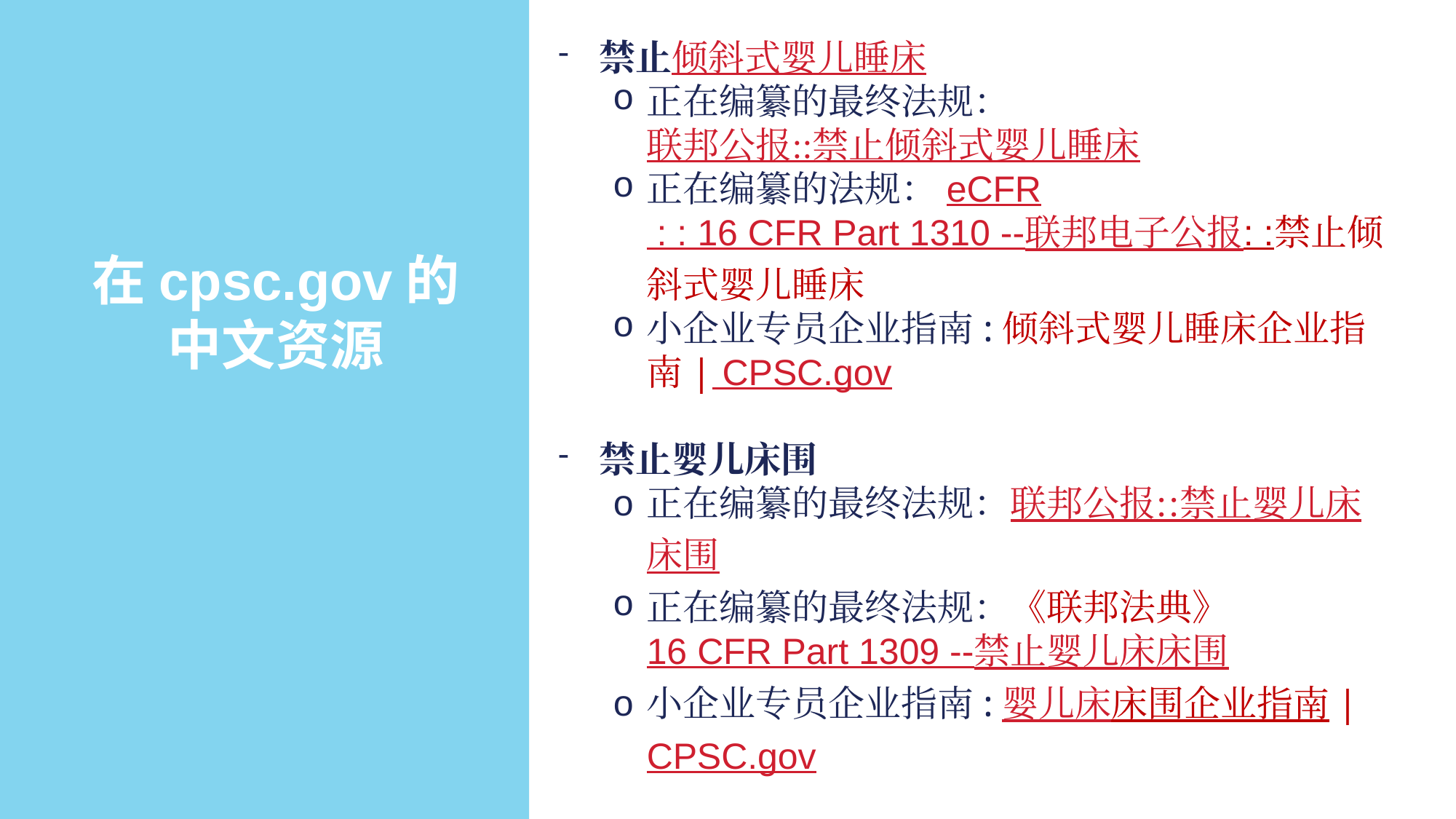

禁止倾斜式婴儿睡床
正在编纂的最终法规：联邦公报::禁止倾斜式婴儿睡床
正在编纂的法规：eCFR : : 16 CFR Part 1310 --联邦电子公报: :禁止倾斜式婴儿睡床
小企业专员企业指南:倾斜式婴儿睡床企业指南| CPSC.gov

禁止婴儿床围
正在编纂的最终法规：联邦公报::禁止婴儿床床围
正在编纂的最终法规：《联邦法典》16 CFR Part 1309 --禁止婴儿床床围
小企业专员企业指南:婴儿床床围企业指南| CPSC.gov
在cpsc.gov的
中文资源